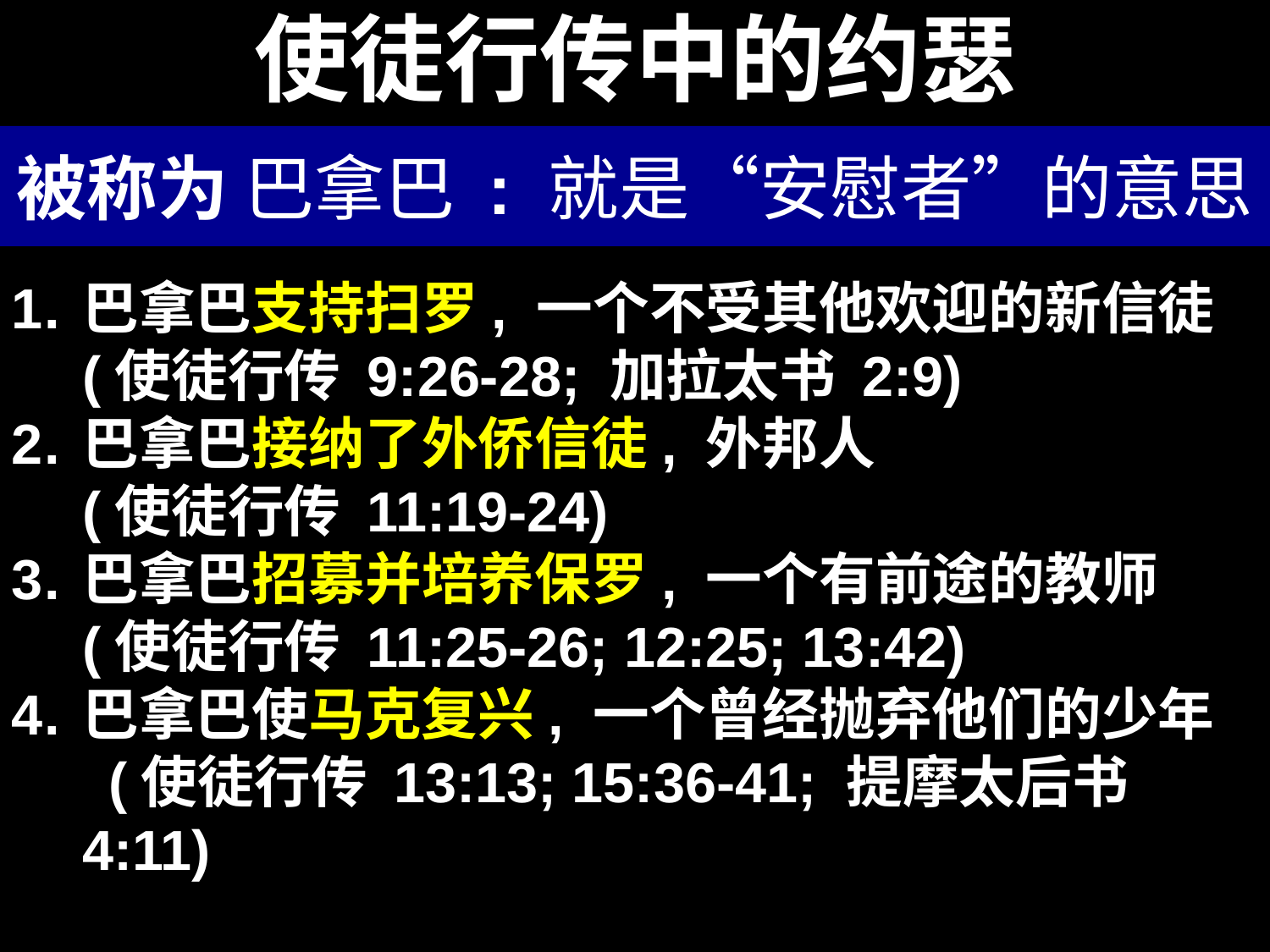

使徒行传中的约瑟
被称为 巴拿巴 : 就是“安慰者”的意思
巴拿巴支持扫罗, 一个不受其他欢迎的新信徒
(使徒行传 9:26-28; 加拉太书 2:9)
巴拿巴接纳了外侨信徒, 外邦人
(使徒行传 11:19-24)
巴拿巴招募并培养保罗, 一个有前途的教师
(使徒行传 11:25-26; 12:25; 13:42)
巴拿巴使马克复兴, 一个曾经抛弃他们的少年
 (使徒行传 13:13; 15:36-41; 提摩太后书 4:11)